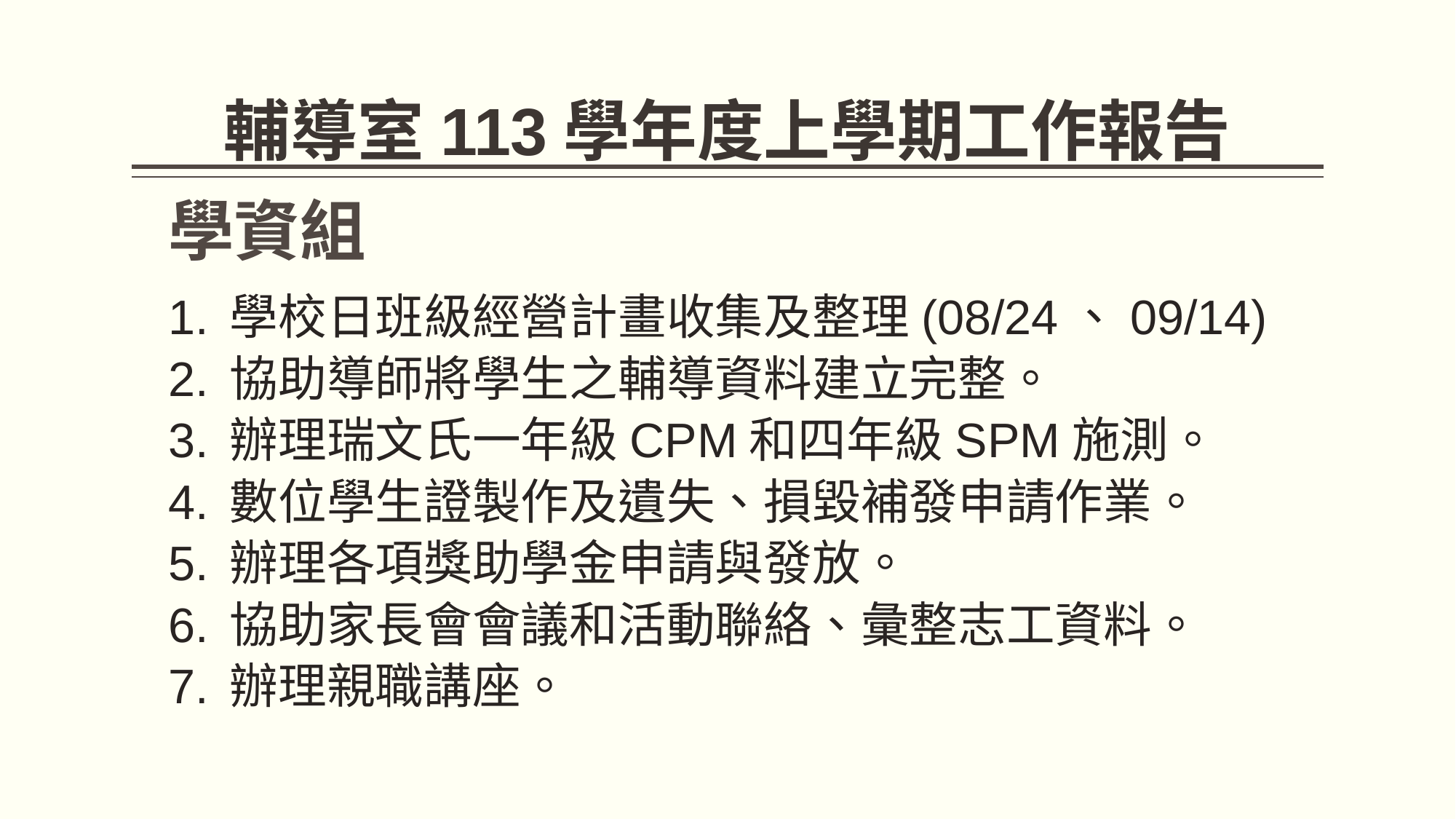

輔導室113學年度上學期工作報告
# 學資組
學校日班級經營計畫收集及整理(08/24、09/14)
協助導師將學生之輔導資料建立完整。
辦理瑞文氏一年級CPM和四年級SPM施測。
數位學生證製作及遺失、損毀補發申請作業。
辦理各項獎助學金申請與發放。
協助家長會會議和活動聯絡、彙整志工資料。
辦理親職講座。